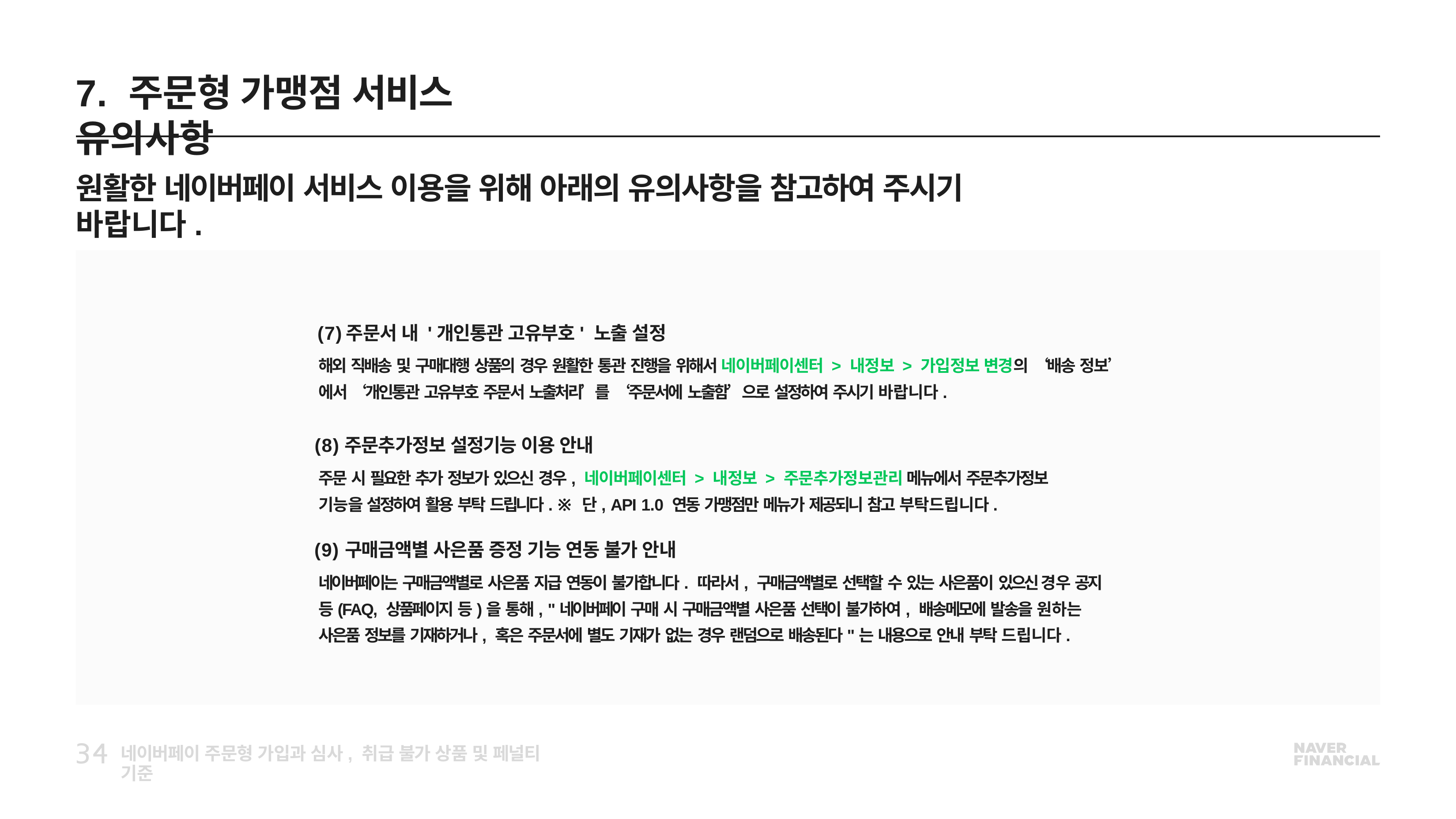

# 7. 주문형 가맹점 서비스 유의사항
원활한 네이버페이 서비스 이용을 위해 아래의 유의사항을 참고하여 주시기 바랍니다.

주문서 내 '개인통관 고유부호' 노출 설정
해외 직배송 및 구매대행 상품의 경우 원활한 통관 진행을 위해서 네이버페이센터 > 내정보 > 가입정보 변경의 ‘배송 정보’에서 ‘개인통관 고유부호 주문서 노출처리’를 ‘주문서에 노출함’으로 설정하여 주시기 바랍니다.

주문추가정보 설정기능 이용 안내
주문 시 필요한 추가 정보가 있으신 경우, 네이버페이센터 > 내정보 > 주문추가정보관리 메뉴에서 주문추가정보 기능을 설정하여 활용 부탁 드립니다. ※ 단, API 1.0 연동 가맹점만 메뉴가 제공되니 참고 부탁드립니다.

구매금액별 사은품 증정 기능 연동 불가 안내
네이버페이는 구매금액별로 사은품 지급 연동이 불가합니다. 따라서, 구매금액별로 선택할 수 있는 사은품이 있으신 경우 공지 등(FAQ, 상품페이지 등)을 통해, "네이버페이 구매 시 구매금액별 사은품 선택이 불가하여, 배송메모에 발송을 원하는 사은품 정보를 기재하거나, 혹은 주문서에 별도 기재가 없는 경우 랜덤으로 배송된다"는 내용으로 안내 부탁 드립니다.
34
네이버페이 주문형 가입과 심사, 취급 불가 상품 및 페널티 기준